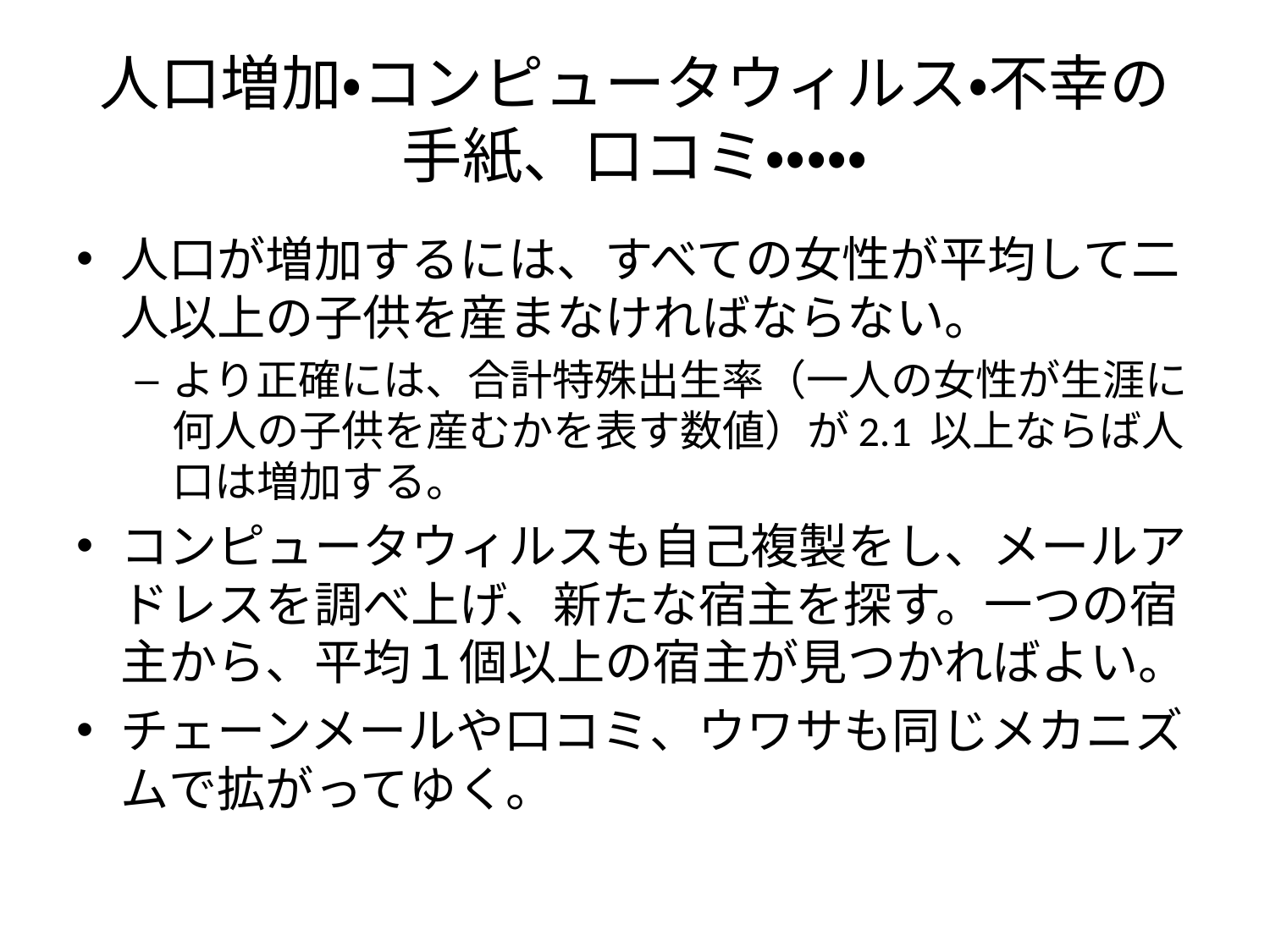

# 人口増加・コンピュータウィルス・不幸の手紙、口コミ・・・・・
人口が増加するには、すべての女性が平均して二人以上の子供を産まなければならない。
より正確には、合計特殊出生率（一人の女性が生涯に何人の子供を産むかを表す数値）が2.1 以上ならば人口は増加する。
コンピュータウィルスも自己複製をし、メールアドレスを調べ上げ、新たな宿主を探す。一つの宿主から、平均１個以上の宿主が見つかればよい。
チェーンメールや口コミ、ウワサも同じメカニズムで拡がってゆく。